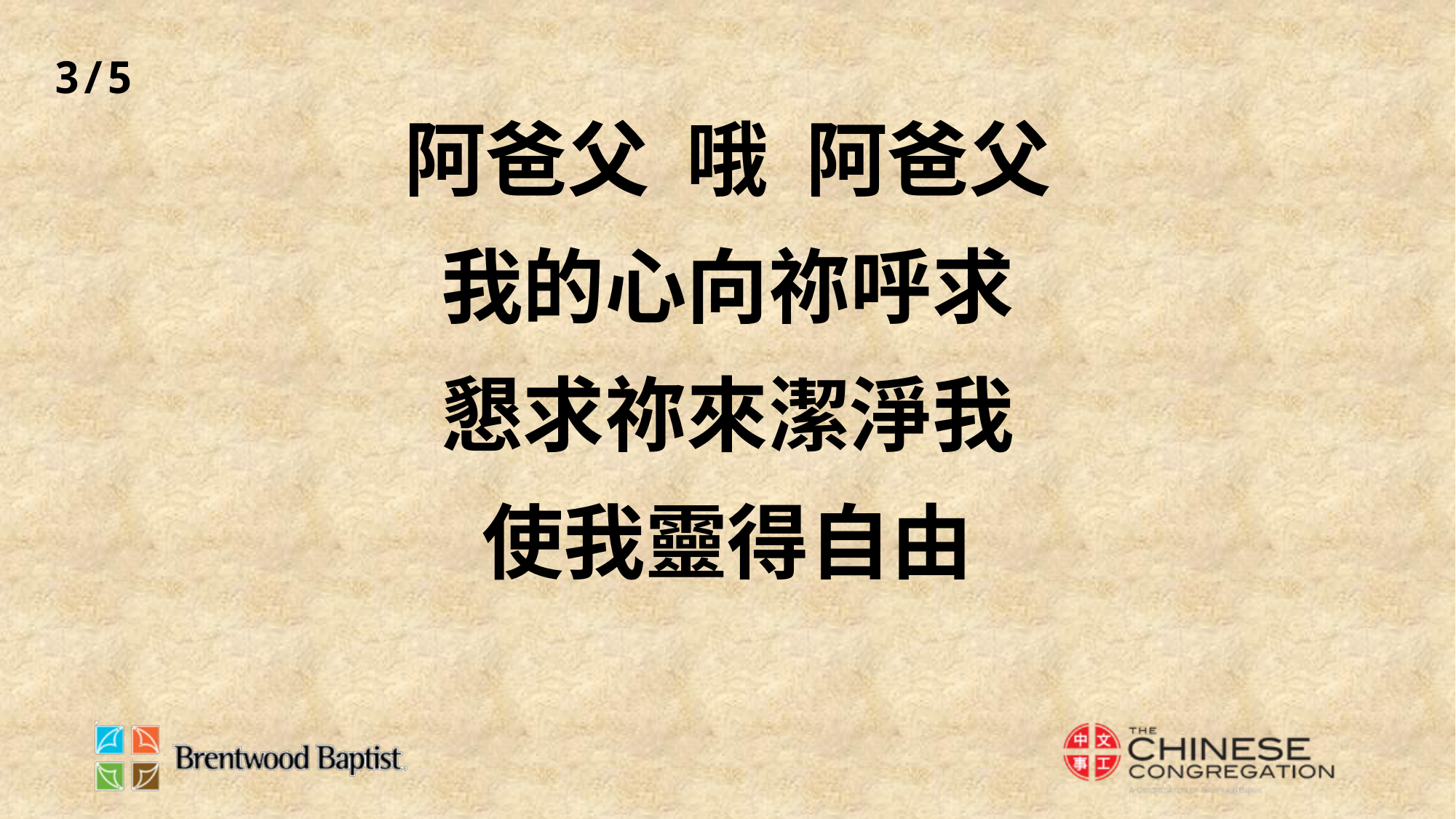

3/5
阿爸父  哦  阿爸父
我的心向祢呼求
懇求祢來潔淨我
使我靈得自由